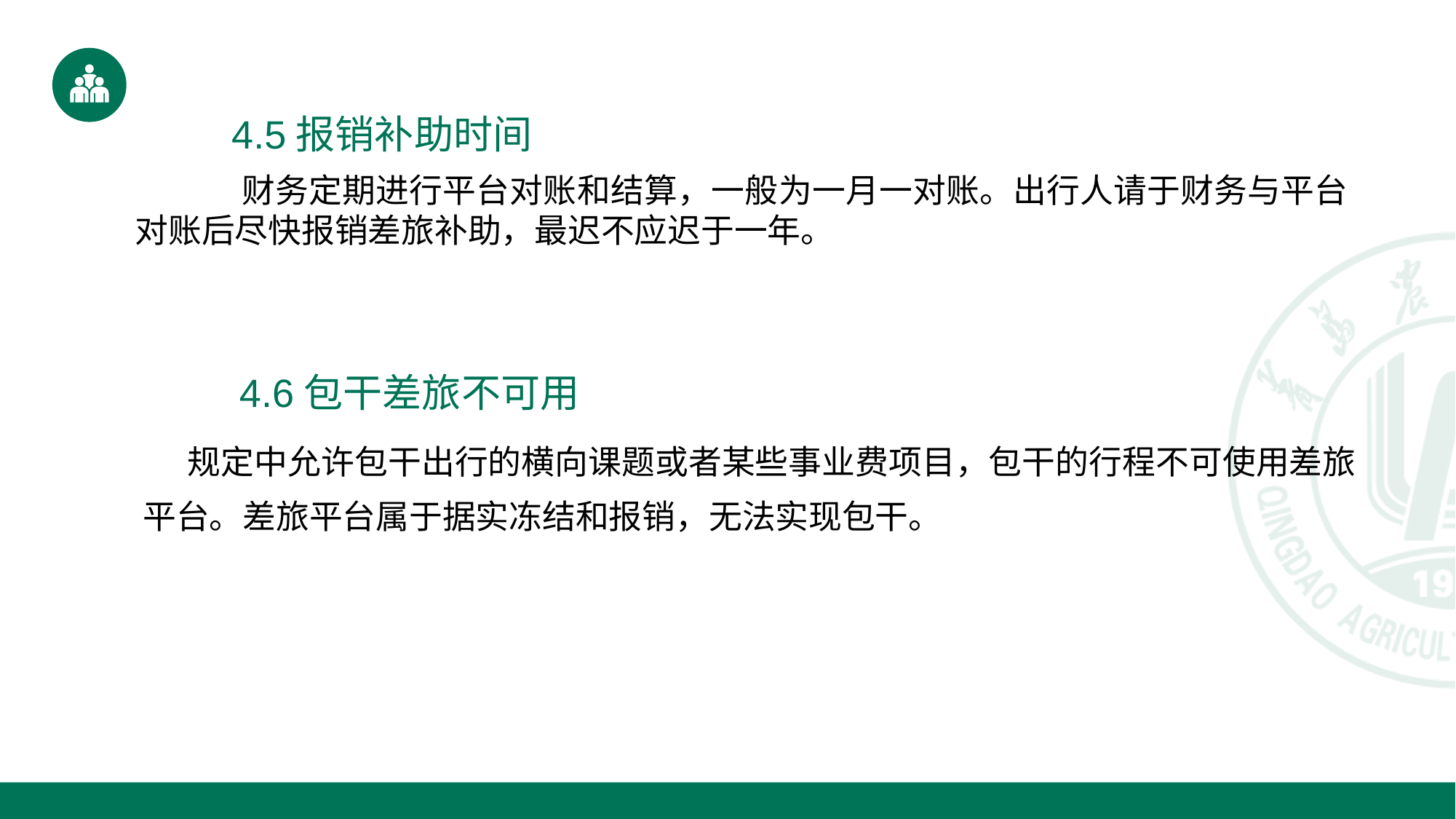

4.5报销补助时间
        财务定期进行平台对账和结算，一般为一月一对账。出行人请于财务与平台对账后尽快报销差旅补助，最迟不应迟于一年。
4.6包干差旅不可用
      规定中允许包干出行的横向课题或者某些事业费项目，包干的行程不可使用差旅平台。差旅平台属于据实冻结和报销，无法实现包干。